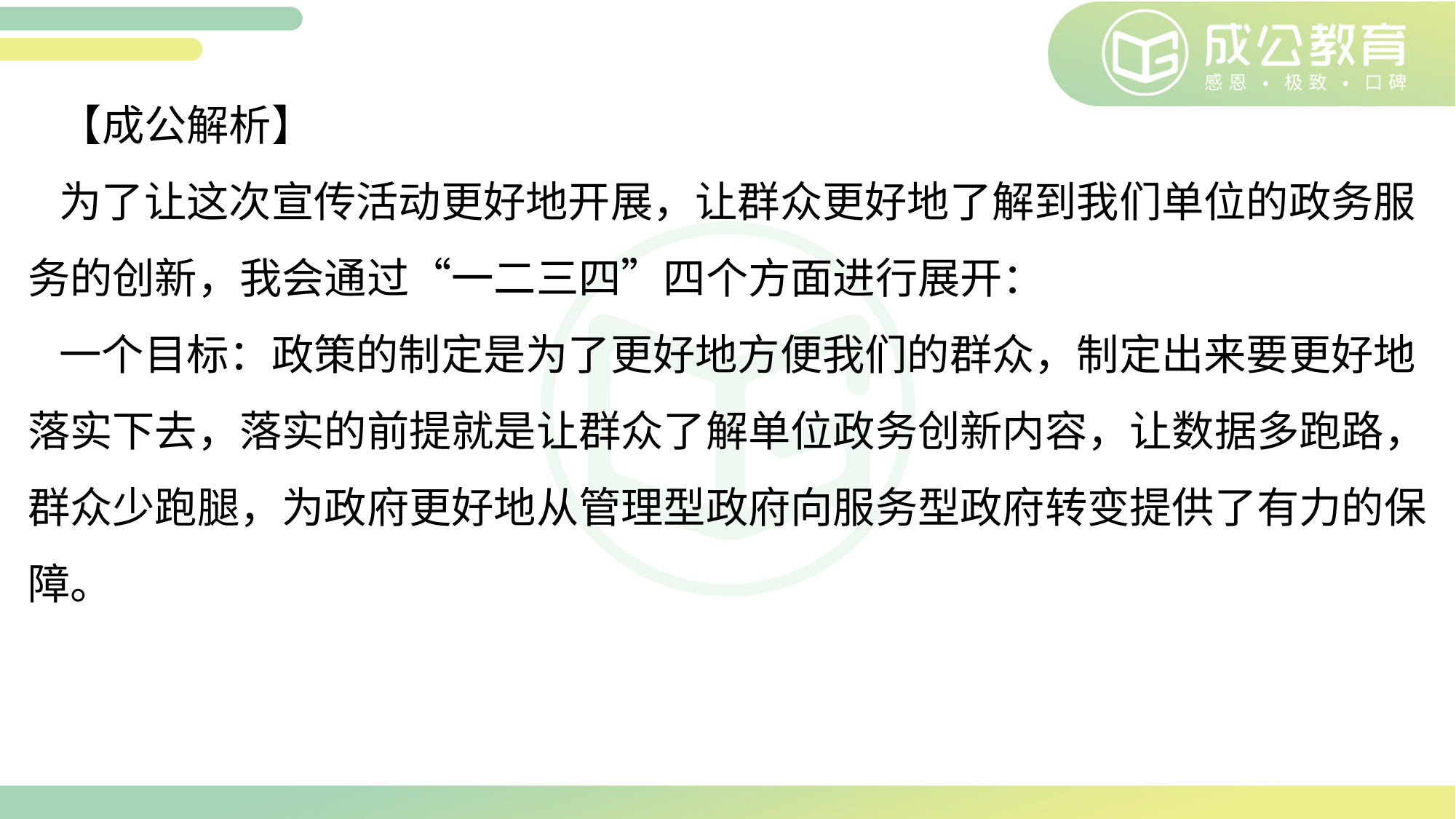

【成公解析】
为了让这次宣传活动更好地开展，让群众更好地了解到我们单位的政务服务的创新，我会通过“一二三四”四个方面进行展开：
一个目标：政策的制定是为了更好地方便我们的群众，制定出来要更好地落实下去，落实的前提就是让群众了解单位政务创新内容，让数据多跑路，群众少跑腿，为政府更好地从管理型政府向服务型政府转变提供了有力的保障。